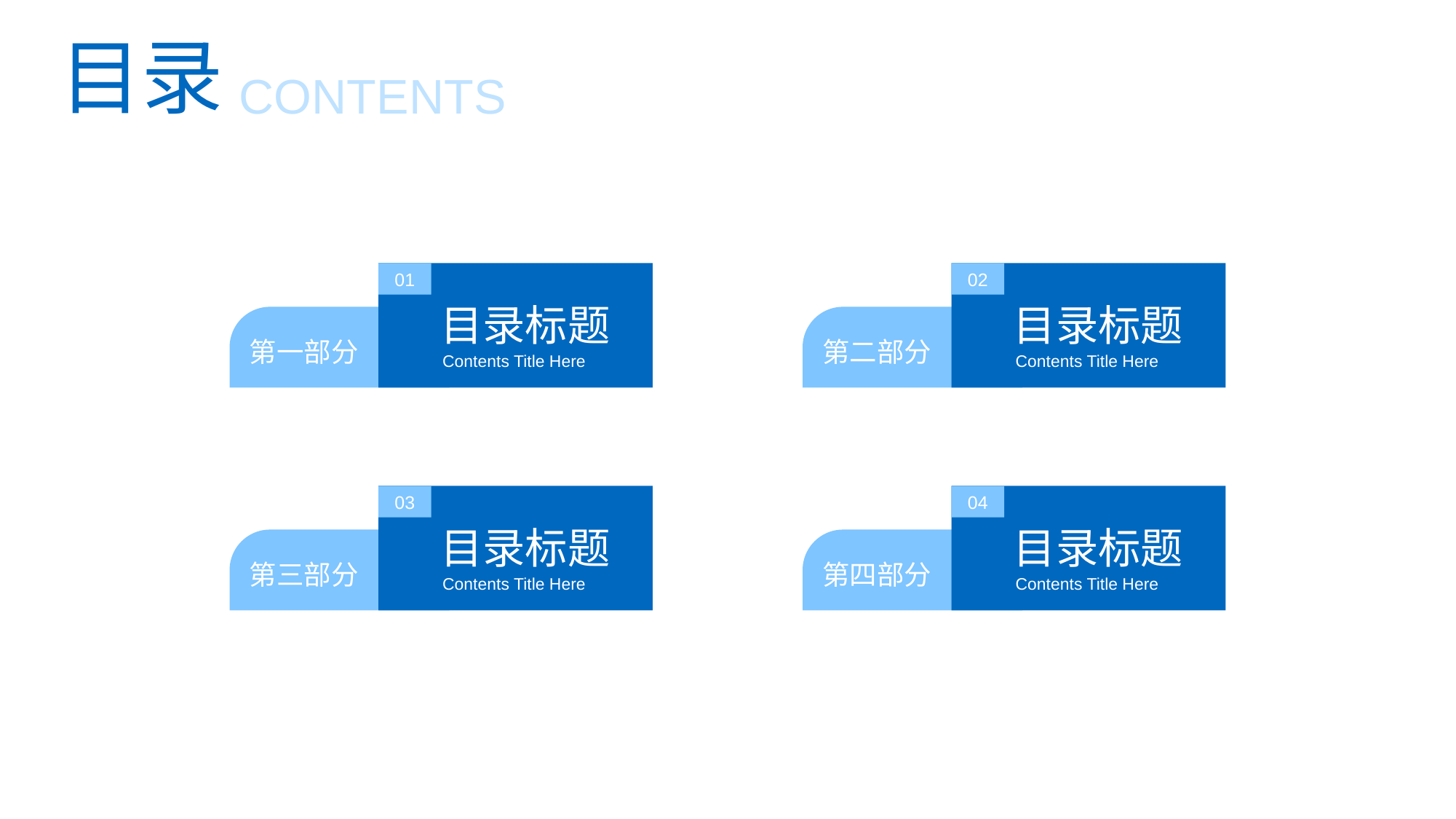

目录
CONTENTS

01

02
目录标题
目录标题

第一部分
第二部分
Contents Title Here
Contents Title Here

03

04
目录标题
目录标题

第三部分
第四部分
Contents Title Here
Contents Title Here